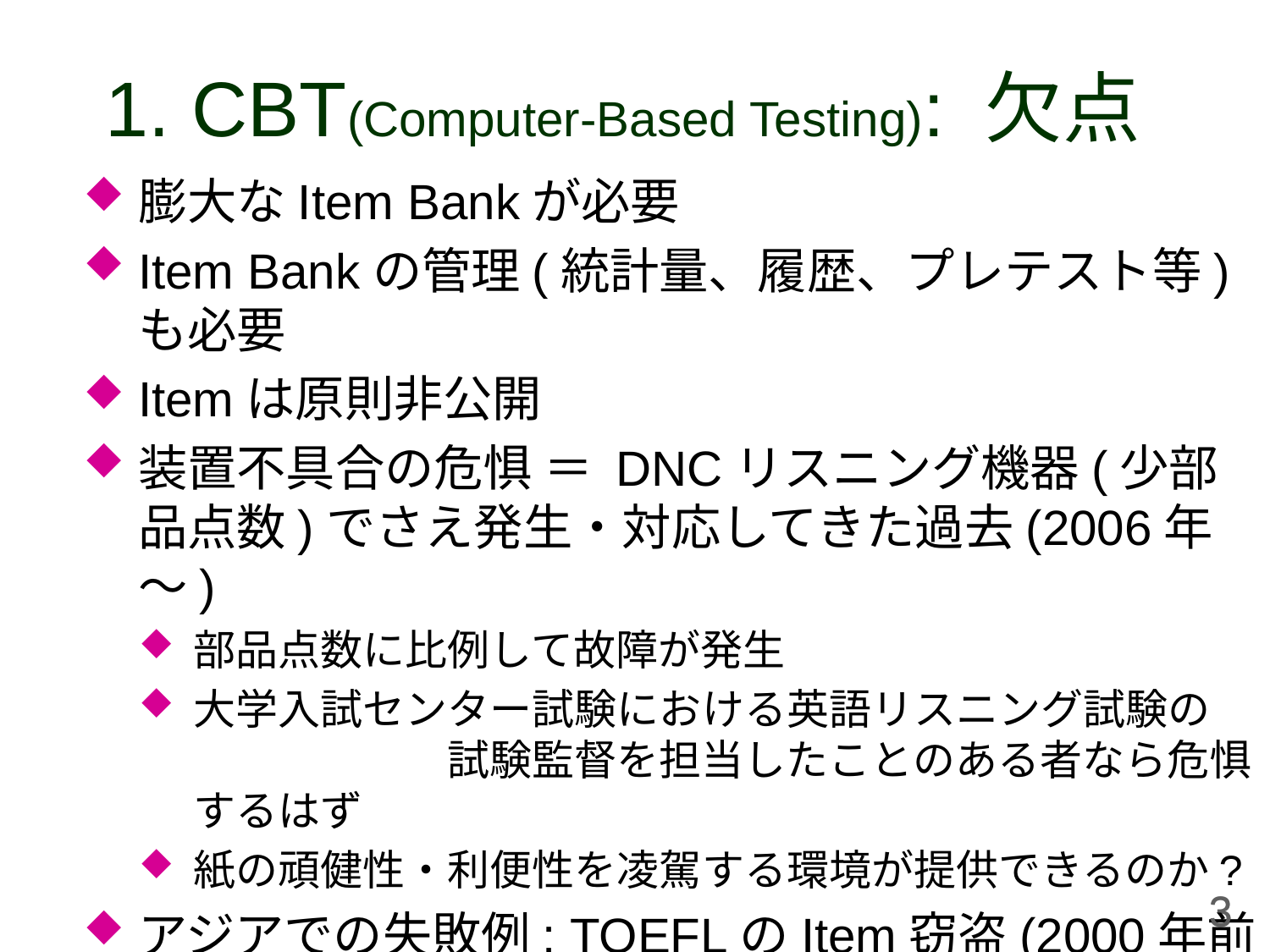

# 1. CBT(Computer-Based Testing): 欠点
膨大なItem Bankが必要
Item Bankの管理(統計量、履歴、プレテスト等)も必要
Itemは原則非公開
装置不具合の危惧 ＝ DNCリスニング機器(少部品点数)でさえ発生・対応してきた過去(2006年～)
部品点数に比例して故障が発生
大学入試センター試験における英語リスニング試験の		試験監督を担当したことのある者なら危惧するはず
紙の頑健性・利便性を凌駕する環境が提供できるのか?
アジアでの失敗例: TOEFLのItem窃盗(2000年前後)
Item自動生成の研究が過去にはあったがその後聞かない
3
3